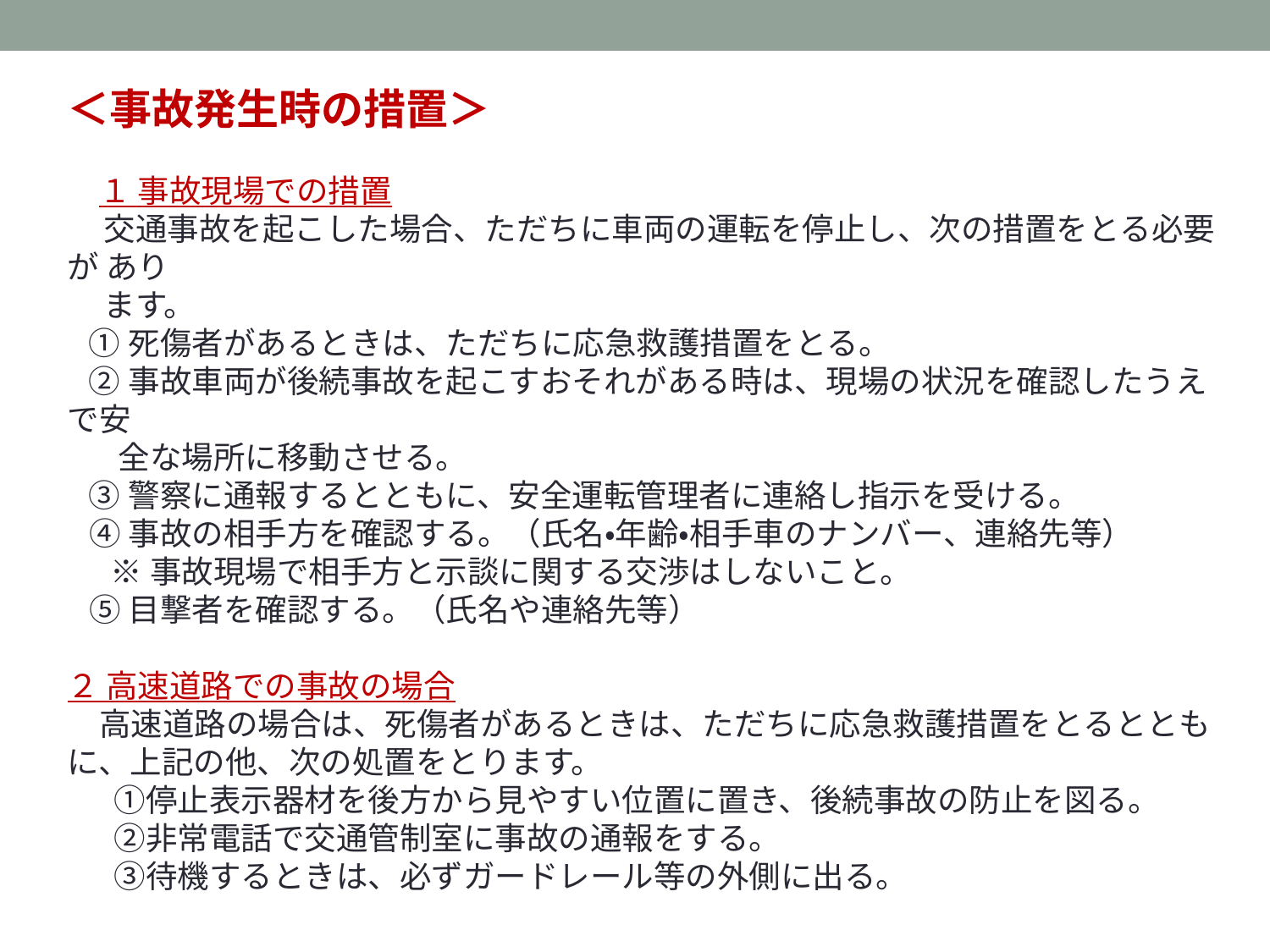

＜事故発生時の措置＞

　１ 事故現場での措置
    交通事故を起こした場合、ただちに車両の運転を停止し、次の措置をとる必要が あり
    ます。
   ①死傷者があるときは、ただちに応急救護措置をとる。
   ②事故車両が後続事故を起こすおそれがある時は、現場の状況を確認したうえで安
      全な場所に移動させる。
   ③警察に通報するとともに、安全運転管理者に連絡し指示を受ける。
   ④事故の相手方を確認する。（氏名・年齢・相手車のナンバー、連絡先等）
      ※事故現場で相手方と示談に関する交渉はしないこと。
   ⑤目撃者を確認する。（氏名や連絡先等）

２ 高速道路での事故の場合
　高速道路の場合は、死傷者があるときは、ただちに応急救護措置をとるとともに、上記の他、次の処置をとります。
 　①停止表示器材を後方から見やすい位置に置き、後続事故の防止を図る。
 　②非常電話で交通管制室に事故の通報をする。
 　③待機するときは、必ずガードレール等の外側に出る。